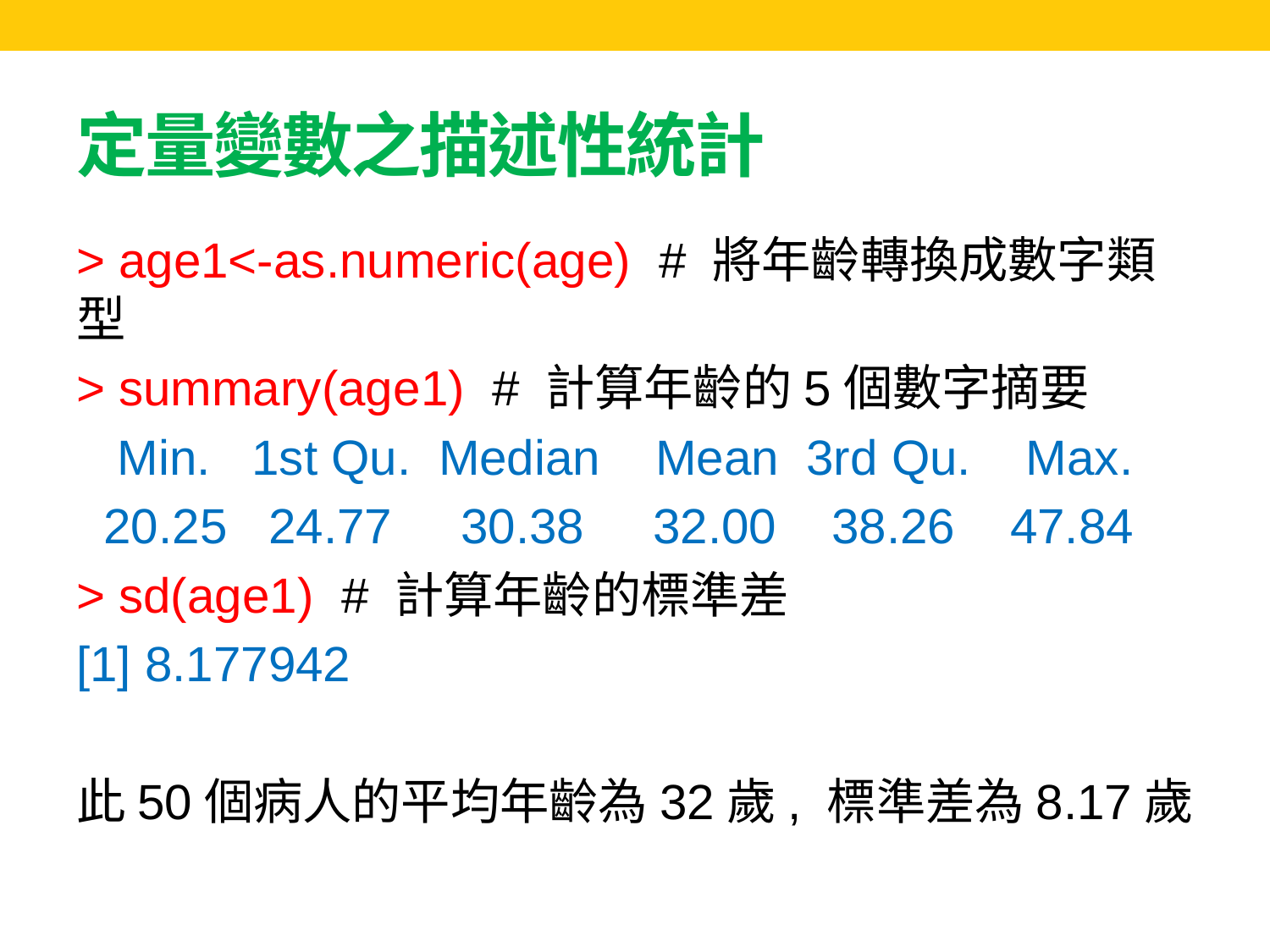

# 定量變數之描述性統計
> age1<-as.numeric(age)  # 將年齡轉換成數字類型
> summary(age1)  # 計算年齡的5個數字摘要
   Min.   1st Qu.  Median    Mean  3rd Qu.    Max.
  20.25   24.77     30.38     32.00    38.26    47.84
> sd(age1)  # 計算年齡的標準差
[1] 8.177942

此50個病人的平均年齡為32歲, 標準差為8.17歲